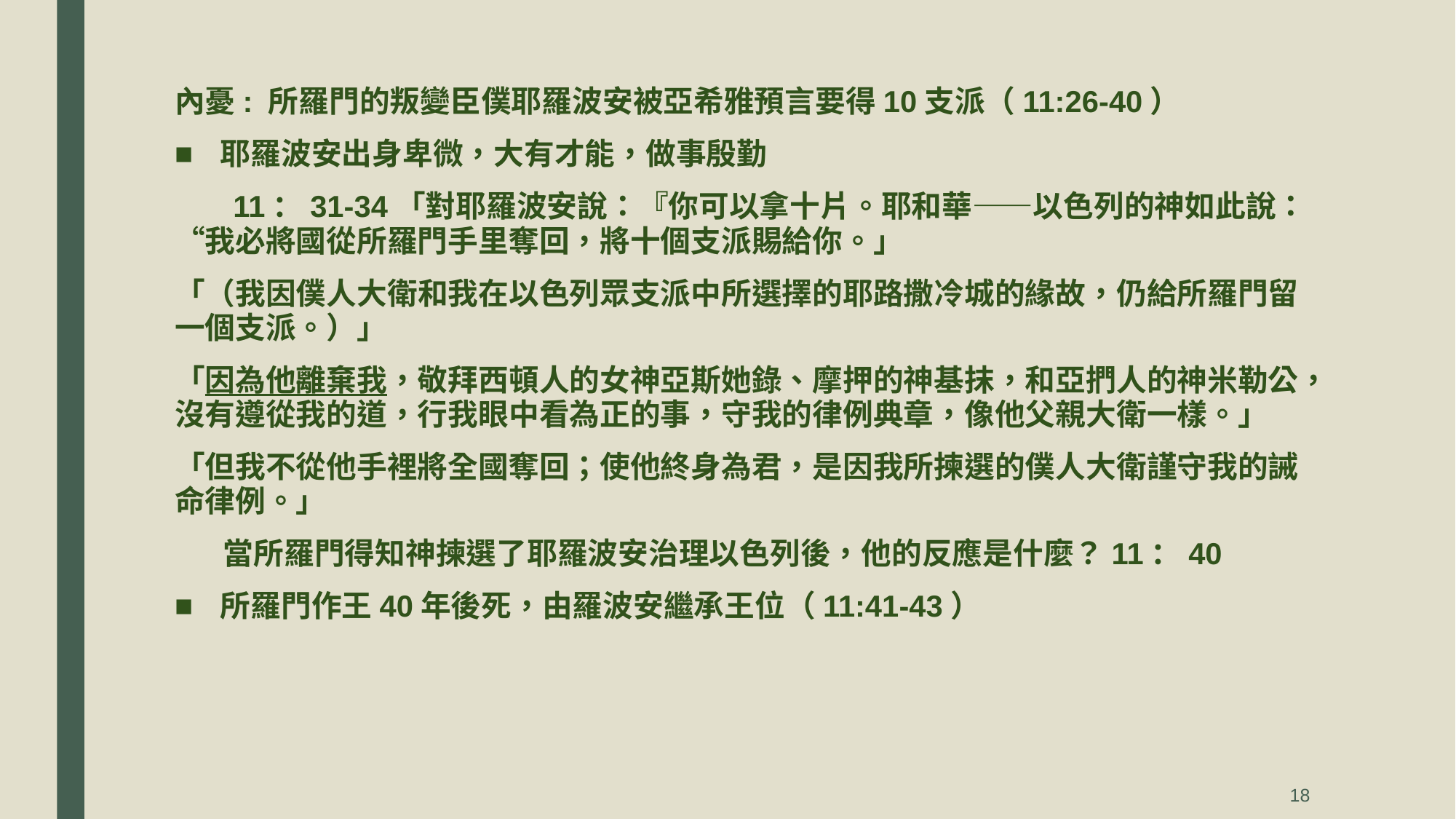

內憂: 所羅門的叛變臣僕耶羅波安被亞希雅預言要得10支派（11:26-40）
耶羅波安出身卑微，大有才能，做事殷勤
       11：31-34「對耶羅波安說：『你可以拿十片。耶和華——以色列的神如此說：“我必將國從所羅門手里奪回，將十個支派賜給你。」
「（我因僕人大衛和我在以色列眾支派中所選擇的耶路撒冷城的緣故，仍給所羅門留一個支派。）」
「因為他離棄我，敬拜西頓人的女神亞斯她錄、摩押的神基抹，和亞捫人的神米勒公，沒有遵從我的道，行我眼中看為正的事，守我的律例典章，像他父親大衛一樣。」
「但我不從他手裡將全國奪回；使他終身為君，是因我所揀選的僕人大衛謹守我的誡命律例。」
      當所羅門得知神揀選了耶羅波安治理以色列後，他的反應是什麼？11：40
所羅門作王40年後死，由羅波安繼承王位（11:41-43）

18